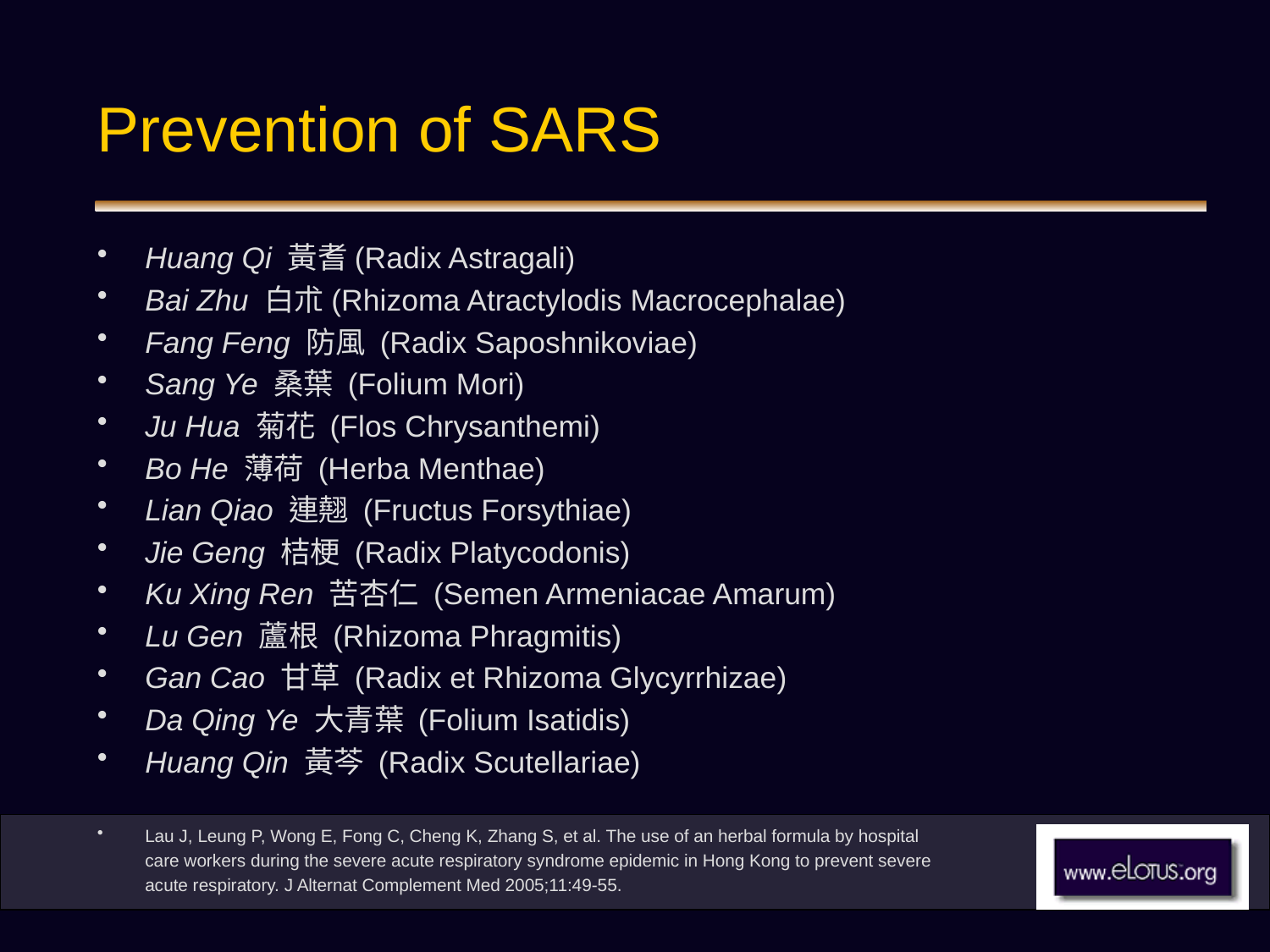

# Prevention of SARS
Huang Qi 黃耆(Radix Astragali)
Bai Zhu 白朮(Rhizoma Atractylodis Macrocephalae)
Fang Feng 防風 (Radix Saposhnikoviae)
Sang Ye 桑葉 (Folium Mori)
Ju Hua 菊花 (Flos Chrysanthemi)
Bo He 薄荷 (Herba Menthae)
Lian Qiao 連翹 (Fructus Forsythiae)
Jie Geng 桔梗 (Radix Platycodonis)
Ku Xing Ren 苦杏仁 (Semen Armeniacae Amarum)
Lu Gen 蘆根 (Rhizoma Phragmitis)
Gan Cao 甘草 (Radix et Rhizoma Glycyrrhizae)
Da Qing Ye 大青葉 (Folium Isatidis)
Huang Qin 黃芩 (Radix Scutellariae)

Lau J, Leung P, Wong E, Fong C, Cheng K, Zhang S, et al. The use of an herbal formula by hospital
	care workers during the severe acute respiratory syndrome epidemic in Hong Kong to prevent severe
	acute respiratory. J Alternat Complement Med 2005;11:49-55.